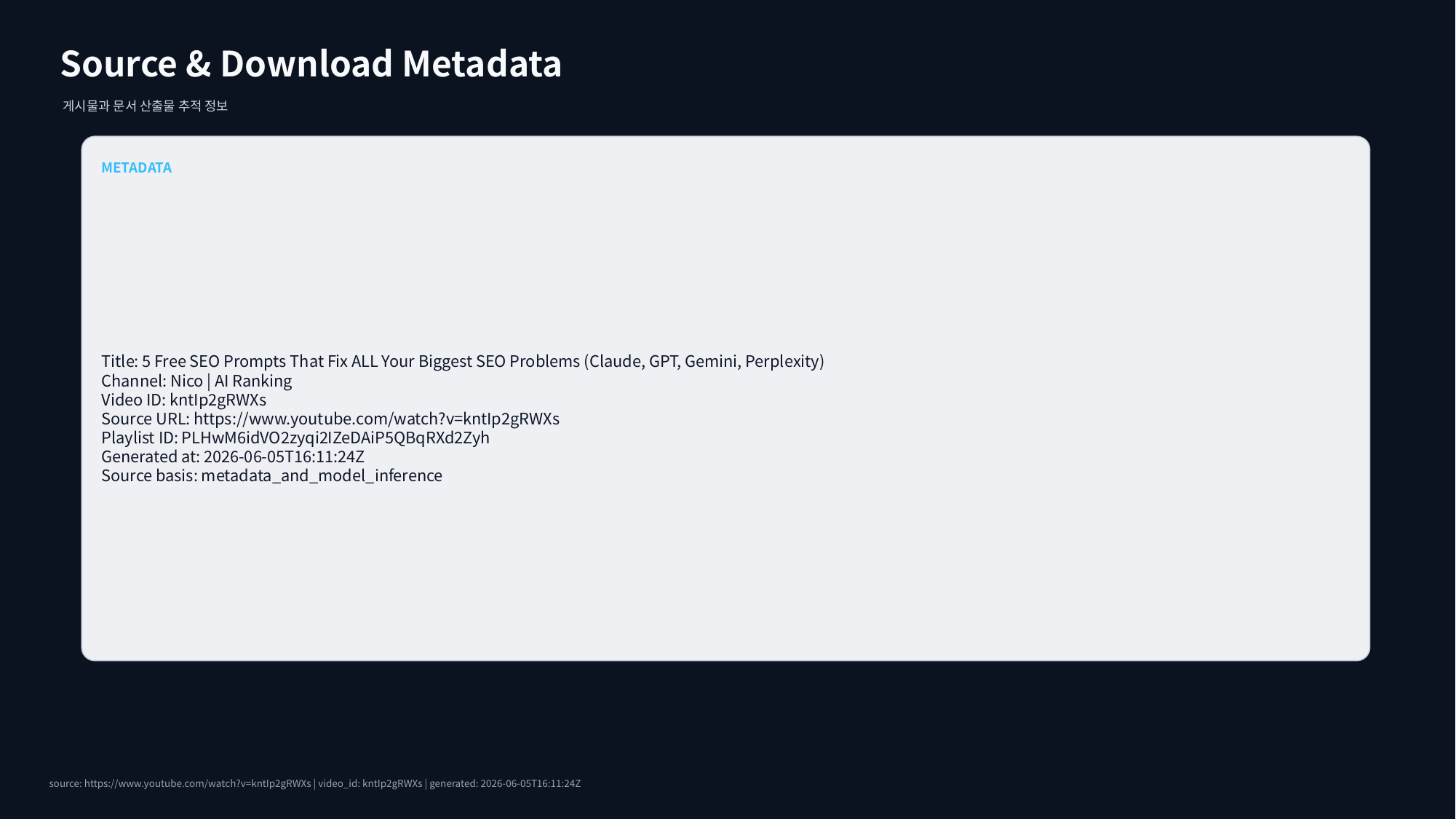

Source & Download Metadata
게시물과 문서 산출물 추적 정보

METADATA
Title: 5 Free SEO Prompts That Fix ALL Your Biggest SEO Problems (Claude, GPT, Gemini, Perplexity)
Channel: Nico | AI Ranking
Video ID: kntIp2gRWXs
Source URL: https://www.youtube.com/watch?v=kntIp2gRWXs
Playlist ID: PLHwM6idVO2zyqi2IZeDAiP5QBqRXd2Zyh
Generated at: 2026-06-05T16:11:24Z
Source basis: metadata_and_model_inference
source: https://www.youtube.com/watch?v=kntIp2gRWXs | video_id: kntIp2gRWXs | generated: 2026-06-05T16:11:24Z